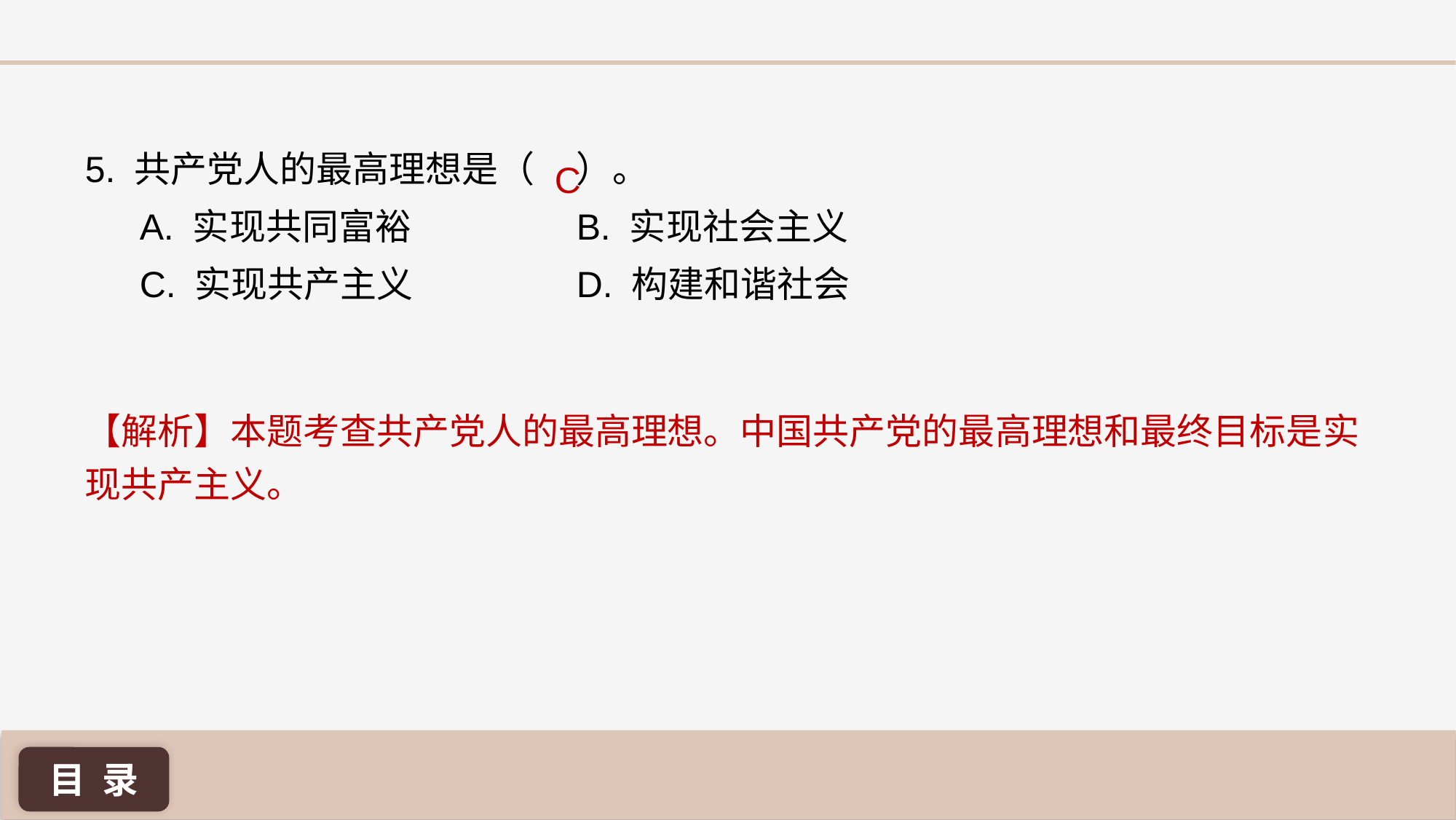

5. 共产党人的最高理想是（ 	）。
A. 实现共同富裕 		B. 实现社会主义
C. 实现共产主义 		D. 构建和谐社会
C
【解析】本题考查共产党人的最高理想。中国共产党的最高理想和最终目标是实现共产主义。